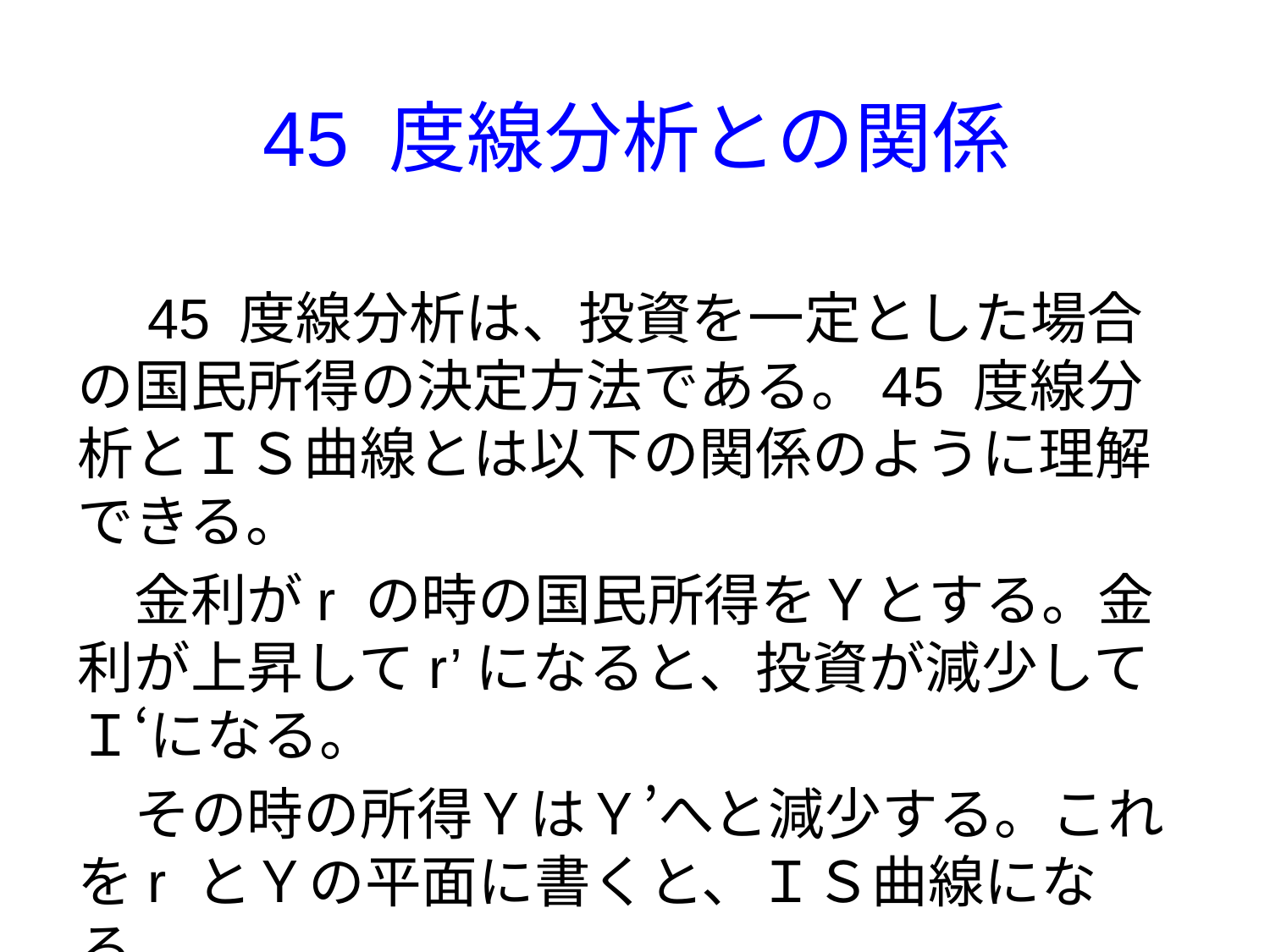

# 45 度線分析との関係
　45 度線分析は、投資を一定とした場合の国民所得の決定方法である。45 度線分析とＩＳ曲線とは以下の関係のように理解できる。
　金利がr の時の国民所得をＹとする。金利が上昇してr’になると、投資が減少してＩ‘になる。
　その時の所得ＹはＹ’へと減少する。これをr とＹの平面に書くと、ＩＳ曲線になる。